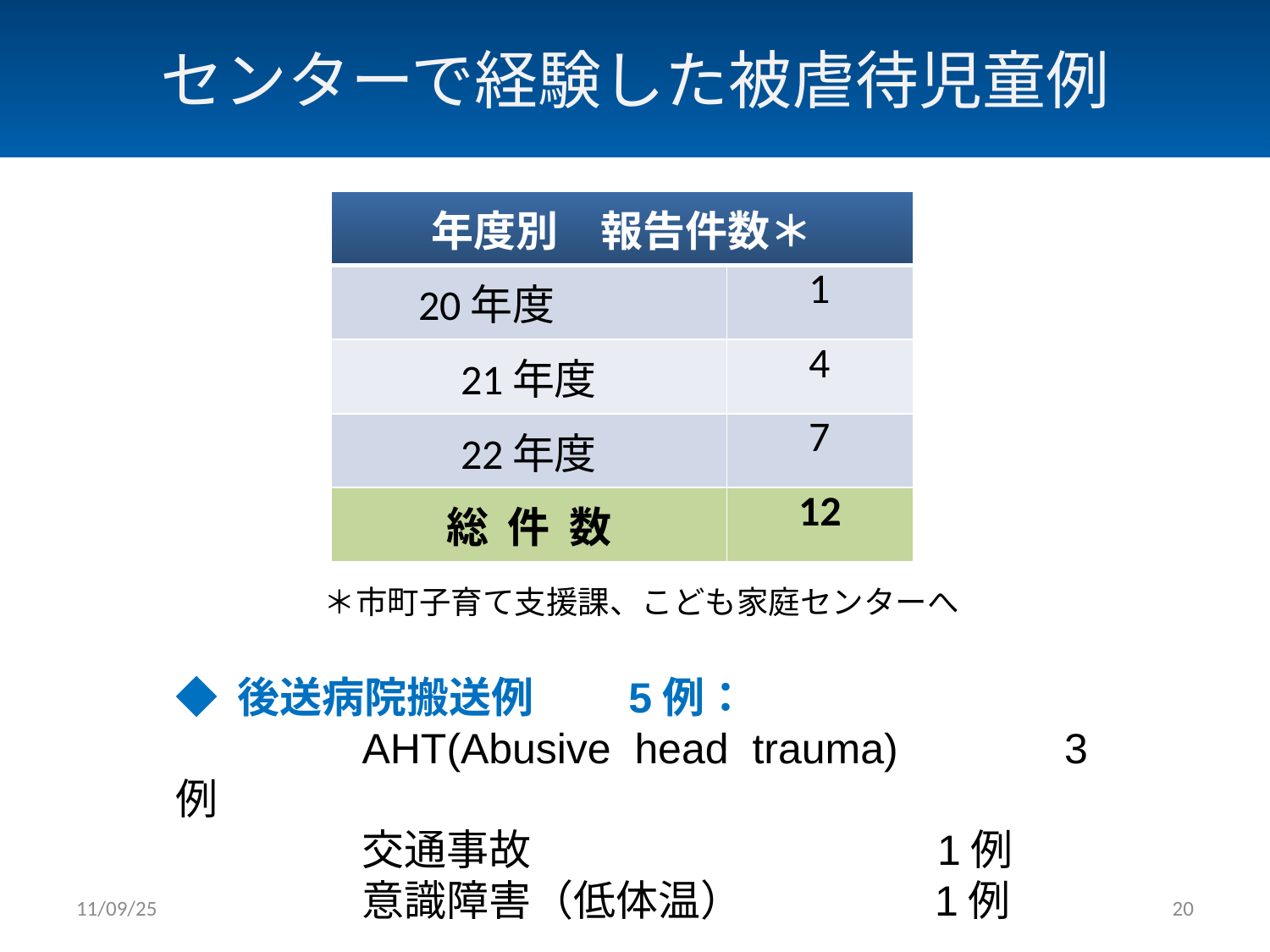

# センターで経験した被虐待児童例
| 年度別　報告件数＊ |  |
| --- | --- |
| 20年度 | 1 |
| 21年度 | 4 |
| 22年度 | 7 |
| 総 件 数 | 12 |
＊市町子育て支援課、こども家庭センターへ
◆ 後送病院搬送例　　5例：
	AHT(Abusive  head  trauma)　　	3例
	交通事故 		1例
	意識障害（低体温）	1例
11/09/25
20